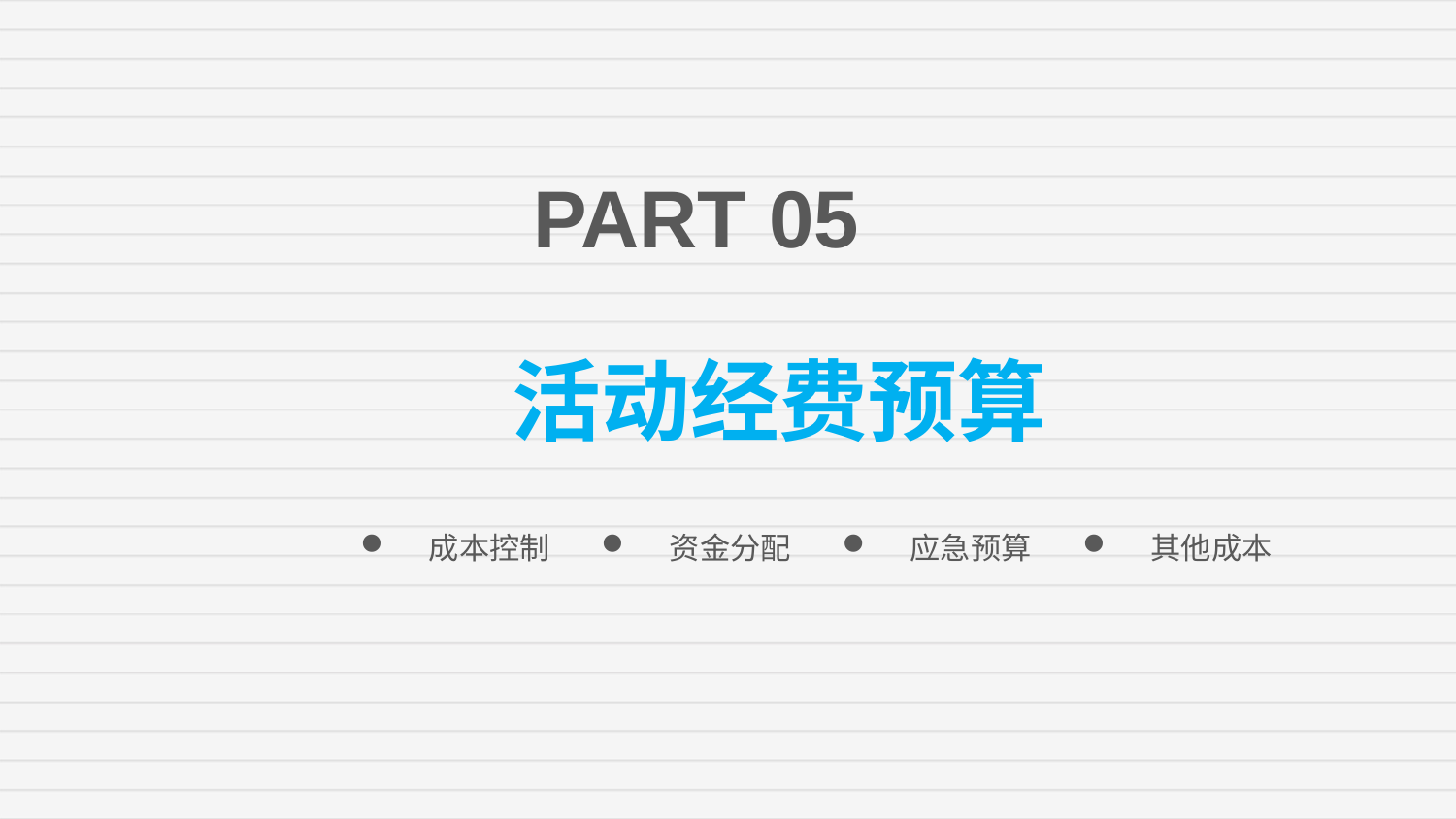

PART 05
活动经费预算
成本控制
资金分配
应急预算
其他成本